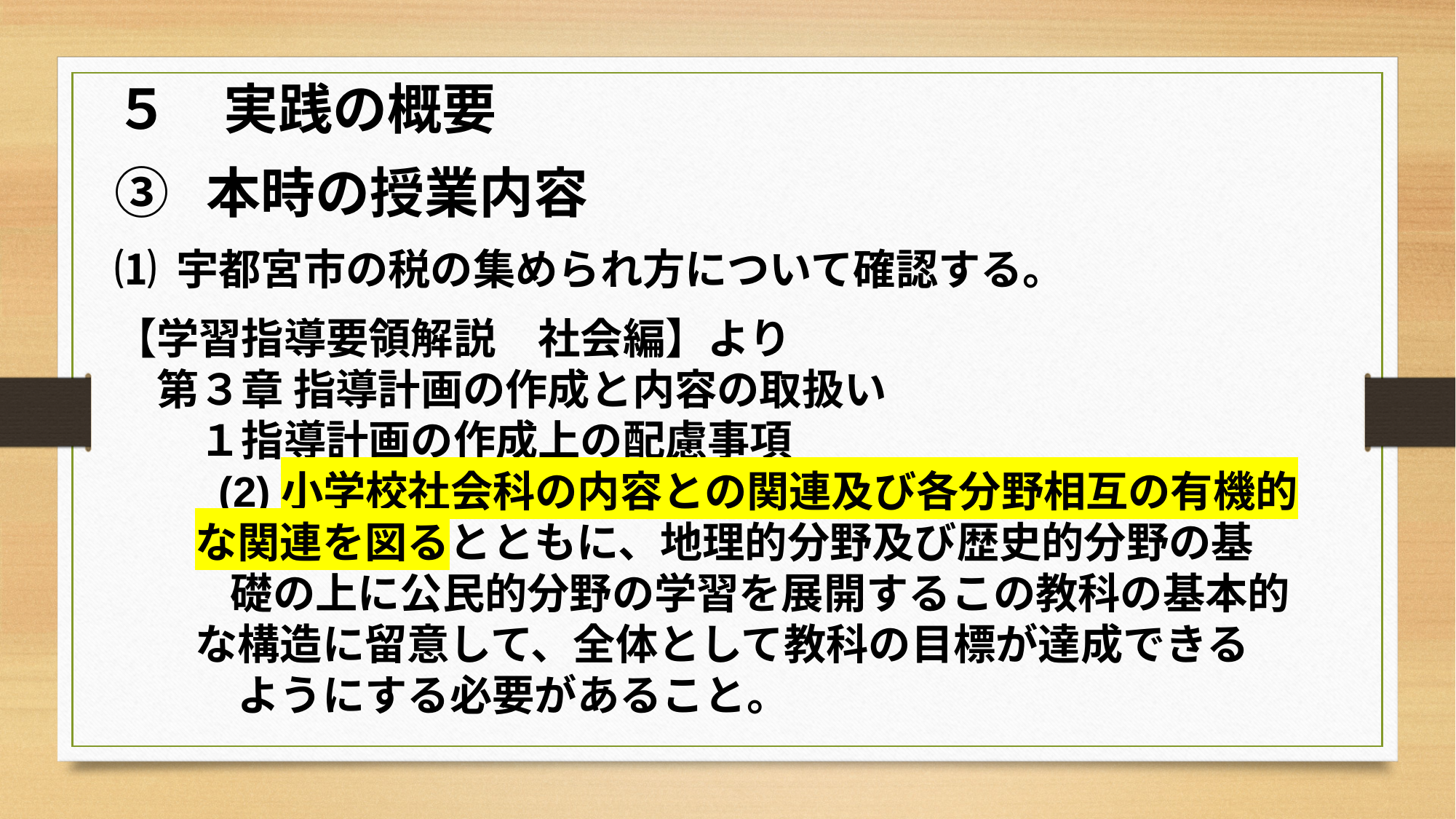

５　実践の概要

③  本時の授業内容

⑴ 宇都宮市の税の集められ方について確認する。

【学習指導要領解説　社会編】より
　第３章 指導計画の作成と内容の取扱い
　　１指導計画の作成上の配慮事項
　　 (2)小学校社会科の内容との関連及び各分野相互の有機的
　    な関連を図るとともに、地理的分野及び歴史的分野の基
           礎の上に公民的分野の学習を展開するこの教科の基本的
　    な構造に留意して、全体として教科の目標が達成できる
　　    ようにする必要があること。